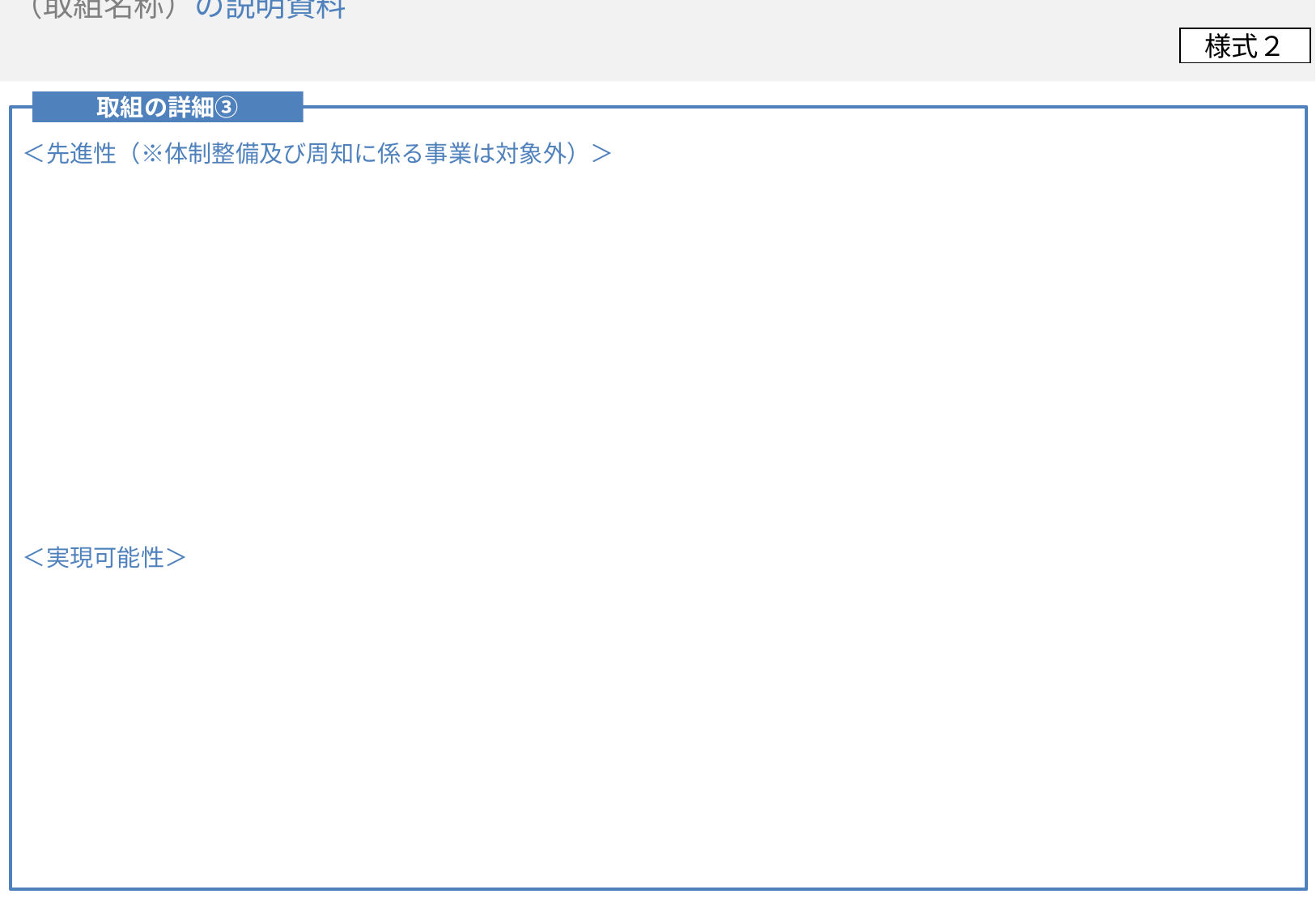

（取組名称）の説明資料
取組の詳細③

＜先進性（※体制整備及び周知に係る事業は対象外）＞

＜実現可能性＞

提案された取組が有する、新たな価値及び先導性や、新規性等について、期待されるイノベーションや市場に与える影響度を踏まえつつ記載してください。
提案する取組が金融機関等において導入される可能性や見込みについて記載してください。